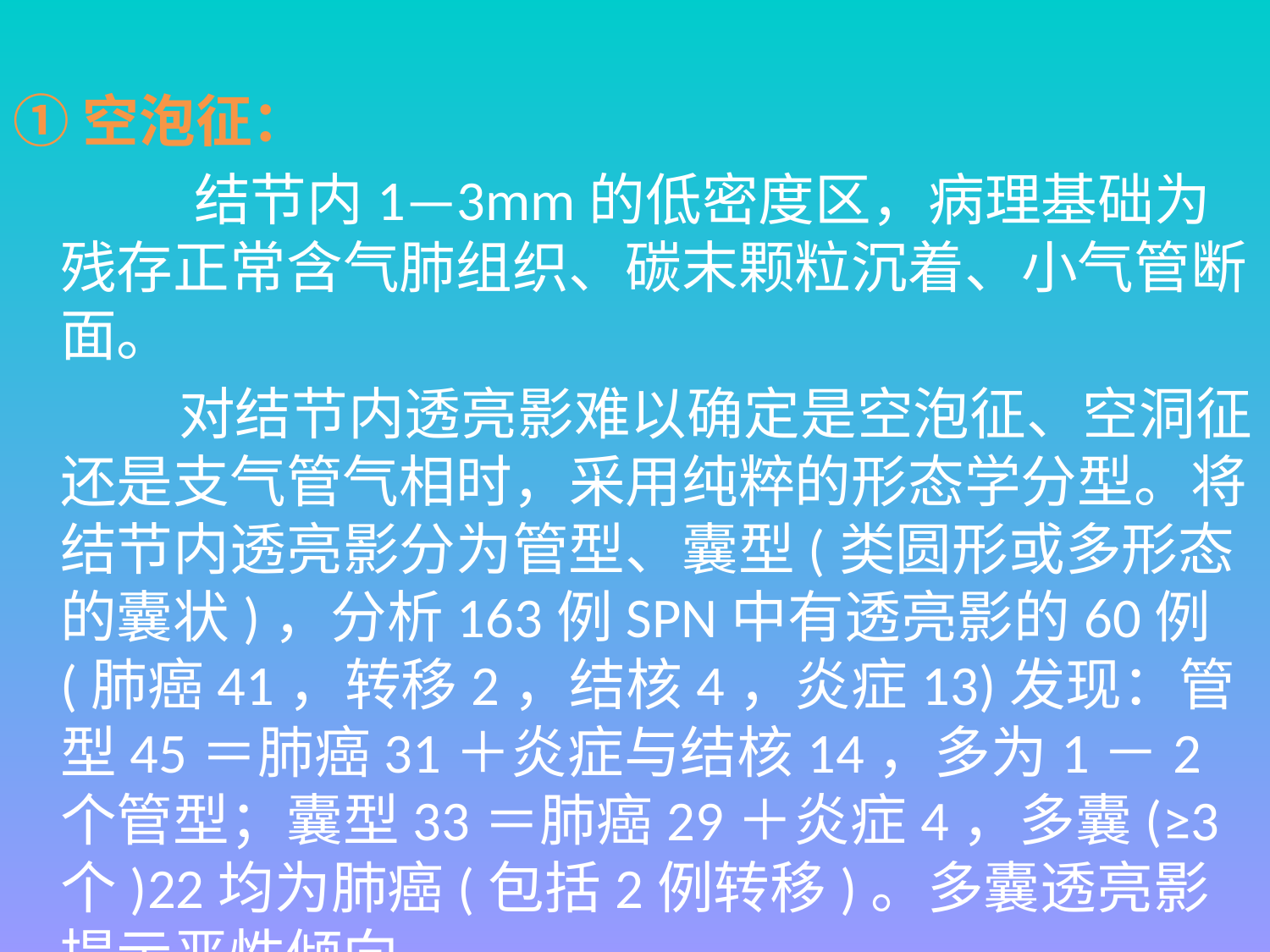

①空泡征：
             结节内1—3mm的低密度区，病理基础为残存正常含气肺组织、碳末颗粒沉着、小气管断面。
            对结节内透亮影难以确定是空泡征、空洞征还是支气管气相时，采用纯粹的形态学分型。将结节内透亮影分为管型、囊型(类圆形或多形态的囊状)，分析163例SPN中有透亮影的60例(肺癌41，转移2，结核4，炎症13)发现：管型45＝肺癌31＋炎症与结核14，多为1－2个管型；囊型33＝肺癌29＋炎症4，多囊(≥3个)22均为肺癌(包括2例转移)。多囊透亮影提示恶性倾向。